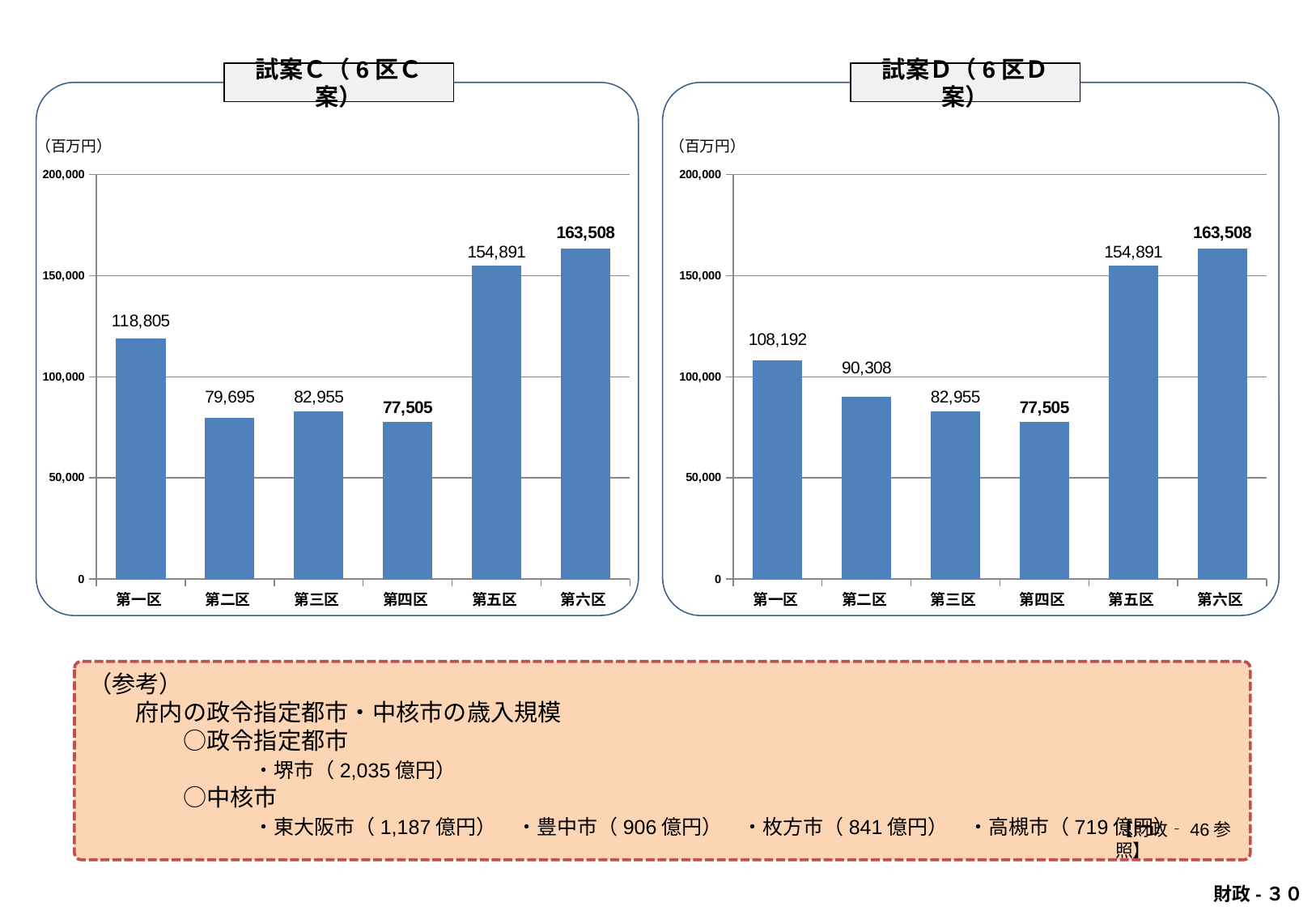

試案Ｃ（6区Ｃ案）
試案Ｄ（6区Ｄ案）

（百万円）
（百万円）

### Chart

| Category |  |
|---|---|
| 第一区  | 118805.0 |
| 第二区  | 79695.0 |
| 第三区  | 82955.0 |
| 第四区  | 77505.0 |
| 第五区  | 154891.0 |
| 第六区  | 163508.0 |

### Chart

| Category |  |
|---|---|
| 第一区  | 108192.0 |
| 第二区  | 90308.0 |
| 第三区  | 82955.0 |
| 第四区  | 77505.0 |
| 第五区  | 154891.0 |
| 第六区  | 163508.0 |
（参考）
　　府内の政令指定都市・中核市の歳入規模
　　　　○政令指定都市
　　　　　　　・堺市（2,035億円）
　　　　○中核市
　　　　　　　・東大阪市（1,187億円）　・豊中市（906億円）　・枚方市（841億円）　・高槻市（719億円）
【財政‐46参照】
 財政-３０